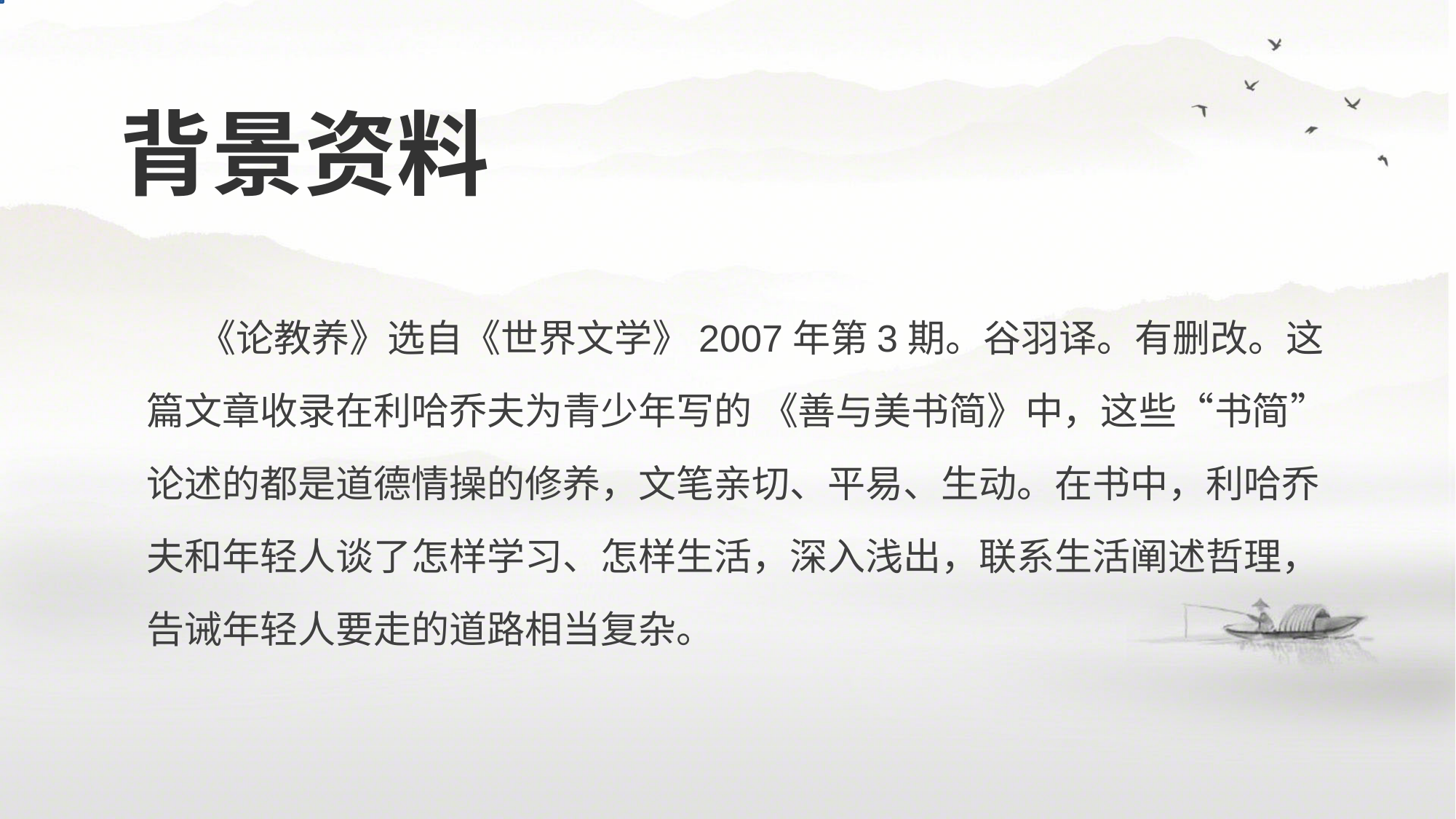

背景资料
     《论教养》选自《世界文学》2007年第3期。谷羽译。有删改。这篇文章收录在利哈乔夫为青少年写的 《善与美书简》中，这些“书简”论述的都是道德情操的修养，文笔亲切、平易、生动。在书中，利哈乔夫和年轻人谈了怎样学习、怎样生活，深入浅出，联系生活阐述哲理，告诫年轻人要走的道路相当复杂。